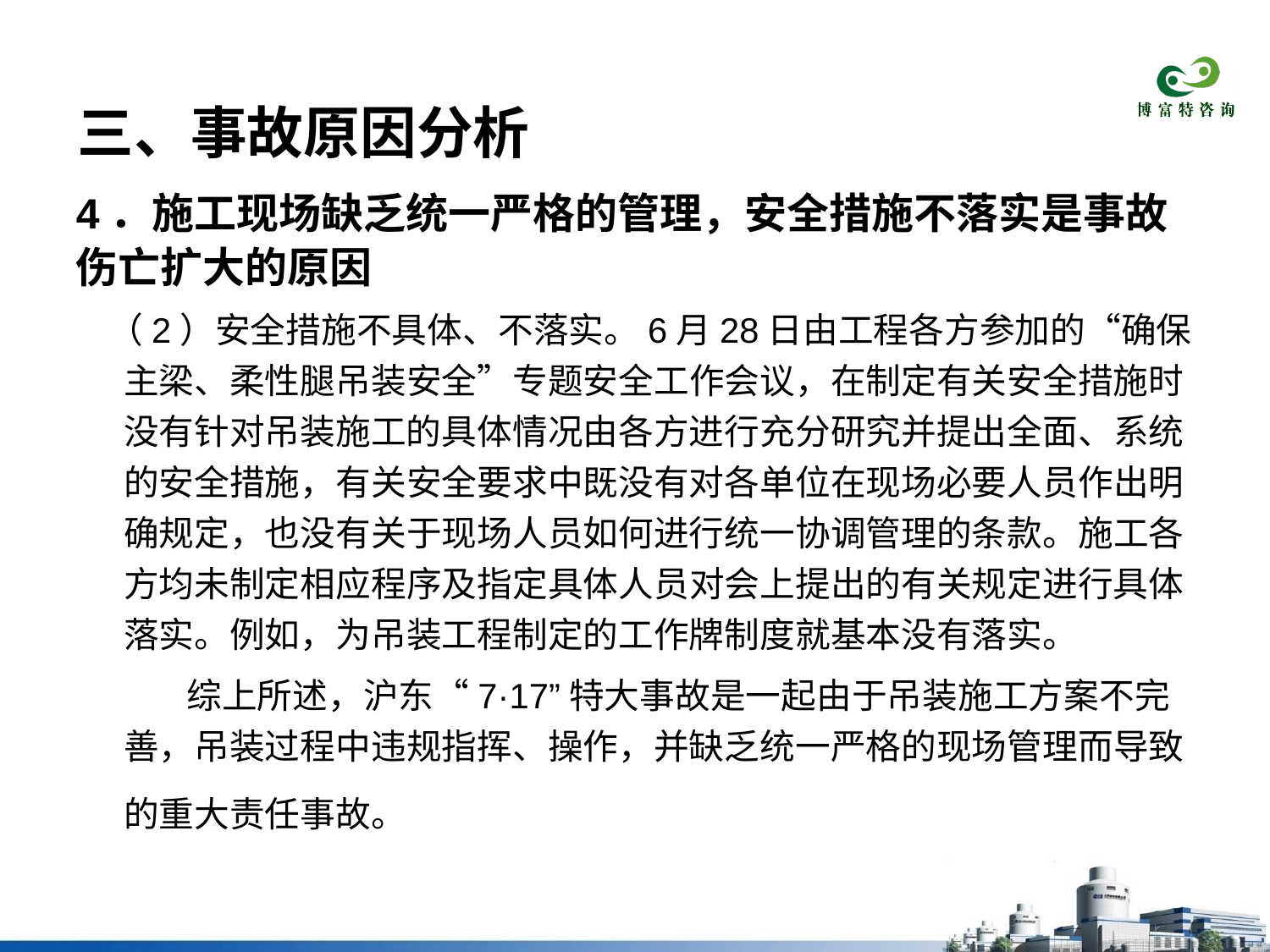

# 三、事故原因分析
4．施工现场缺乏统一严格的管理，安全措施不落实是事故
伤亡扩大的原因
   （2）安全措施不具体、不落实。6月28日由工程各方参加的“确保主梁、柔性腿吊装安全”专题安全工作会议，在制定有关安全措施时没有针对吊装施工的具体情况由各方进行充分研究并提出全面、系统的安全措施，有关安全要求中既没有对各单位在现场必要人员作出明确规定，也没有关于现场人员如何进行统一协调管理的条款。施工各方均未制定相应程序及指定具体人员对会上提出的有关规定进行具体落实。例如，为吊装工程制定的工作牌制度就基本没有落实。
    　　综上所述，沪东“7·17”特大事故是一起由于吊装施工方案不完善，吊装过程中违规指挥、操作，并缺乏统一严格的现场管理而导致的重大责任事故。